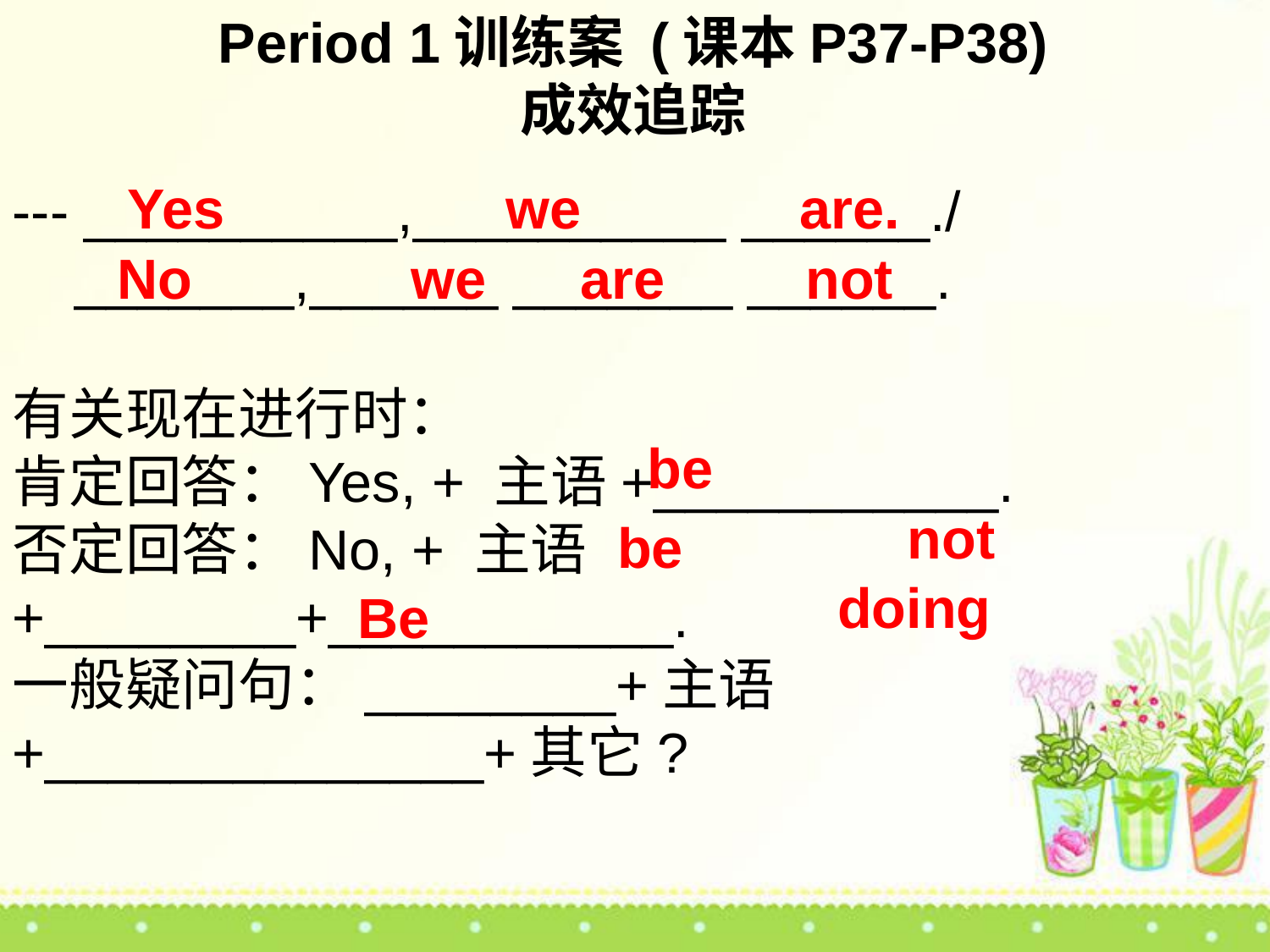

Period 1训练案 (课本P37-P38)
成效追踪
Yes                  we              are.
--- __________,__________ ______./
    _______,______ _______ ______.

有关现在进行时：
肯定回答：Yes, + 主语+___________.
否定回答：No, + 主语+________+___________.
一般疑问句：________+主语+______________+其它?
No              we      are         not
be
not
be
doing
Be